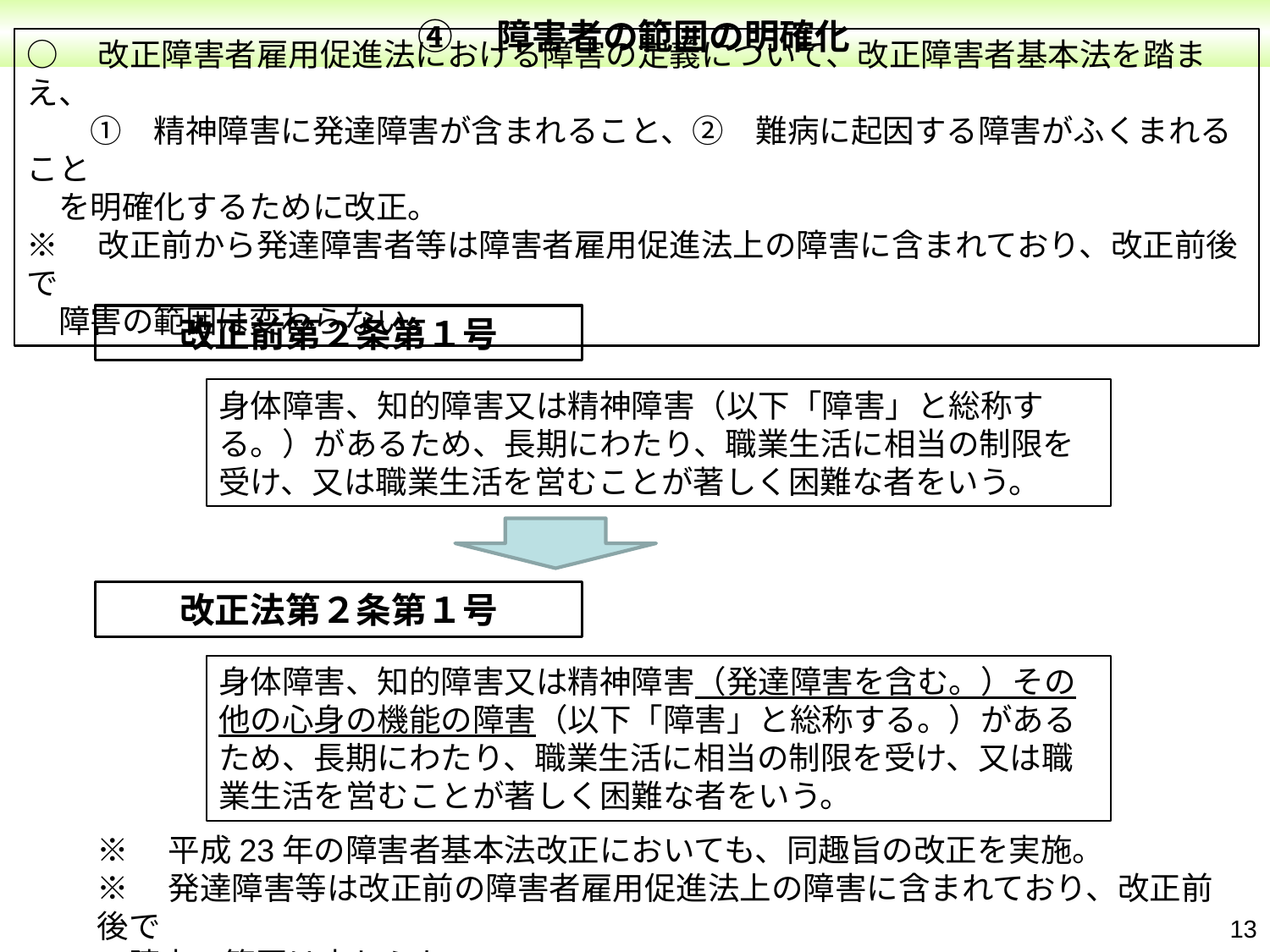

④　障害者の範囲の明確化
○　改正障害者雇用促進法における障害の定義について、改正障害者基本法を踏まえ、
　　①　精神障害に発達障害が含まれること、②　難病に起因する障害がふくまれること
　を明確化するために改正。
※　改正前から発達障害者等は障害者雇用促進法上の障害に含まれており、改正前後で
　障害の範囲は変わらない。
改正前第２条第１号
身体障害、知的障害又は精神障害（以下「障害」と総称する。）があるため、長期にわたり、職業生活に相当の制限を受け、又は職業生活を営むことが著しく困難な者をいう。

改正法第２条第１号
身体障害、知的障害又は精神障害（発達障害を含む。）その他の心身の機能の障害（以下「障害」と総称する。）があるため、長期にわたり、職業生活に相当の制限を受け、又は職業生活を営むことが著しく困難な者をいう。
※　平成23年の障害者基本法改正においても、同趣旨の改正を実施。
※　発達障害等は改正前の障害者雇用促進法上の障害に含まれており、改正前後で
　障害の範囲は変わらない。
13